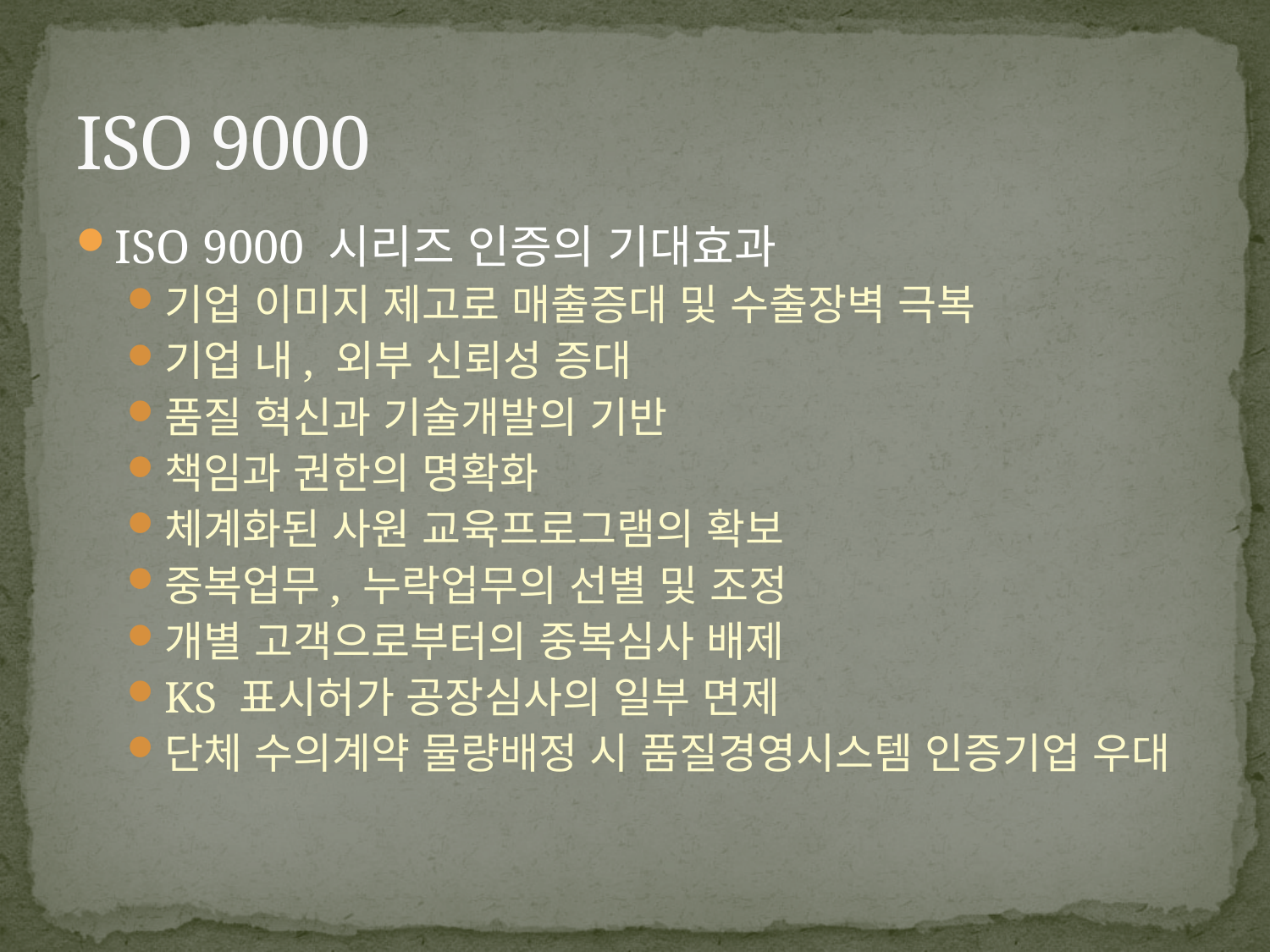

# ISO 9000
ISO 9000 시리즈 인증의 기대효과
기업 이미지 제고로 매출증대 및 수출장벽 극복
기업 내, 외부 신뢰성 증대
품질 혁신과 기술개발의 기반
책임과 권한의 명확화
체계화된 사원 교육프로그램의 확보
중복업무, 누락업무의 선별 및 조정
개별 고객으로부터의 중복심사 배제
KS 표시허가 공장심사의 일부 면제
단체 수의계약 물량배정 시 품질경영시스템 인증기업 우대